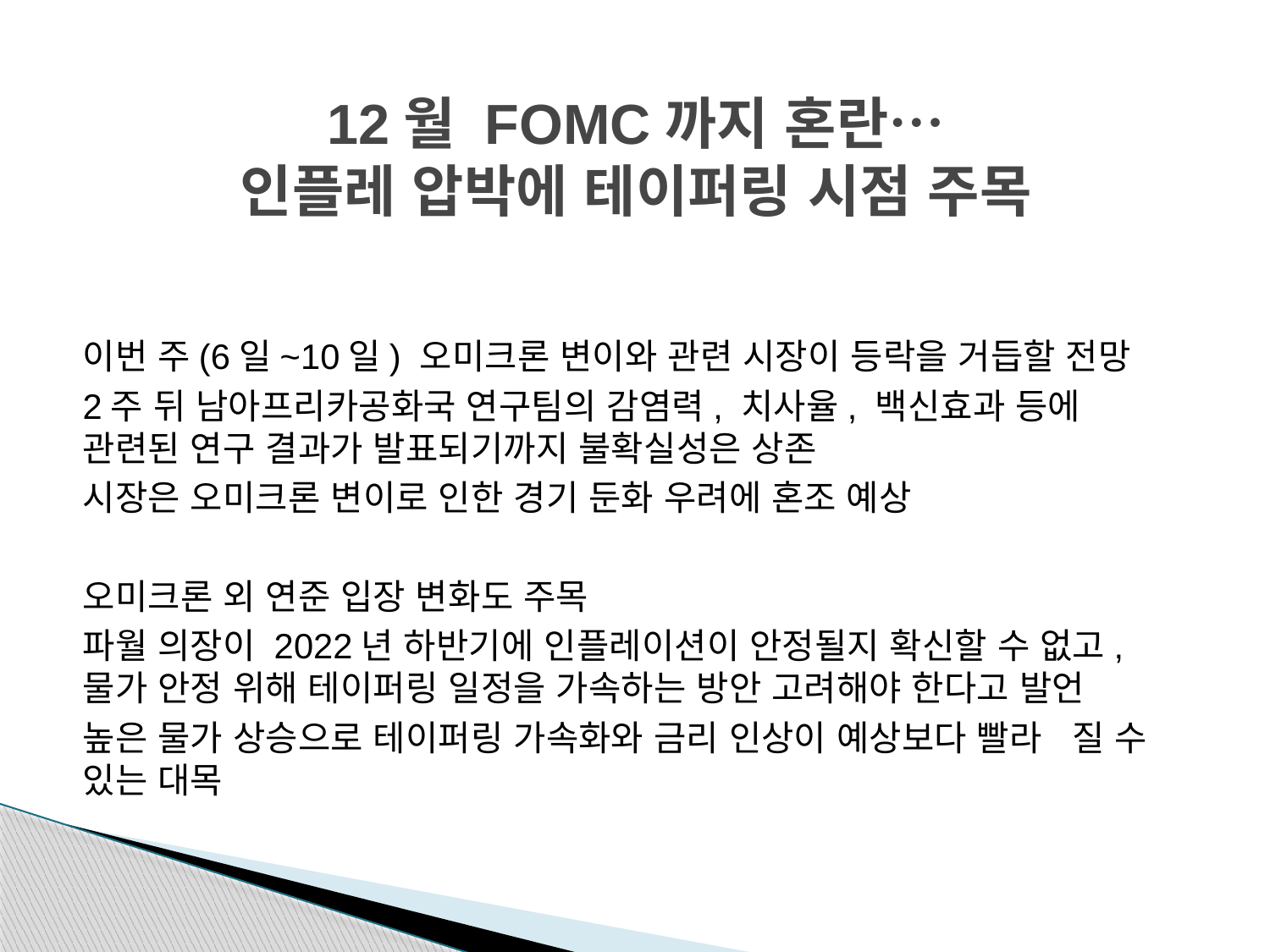

# 12월 FOMC까지 혼란… 인플레 압박에 테이퍼링 시점 주목
이번 주(6일~10일) 오미크론 변이와 관련 시장이 등락을 거듭할 전망
2주 뒤 남아프리카공화국 연구팀의 감염력, 치사율, 백신효과 등에   관련된 연구 결과가 발표되기까지 불확실성은 상존
시장은 오미크론 변이로 인한 경기 둔화 우려에 혼조 예상

오미크론 외 연준 입장 변화도 주목
파월 의장이 2022년 하반기에 인플레이션이 안정될지 확신할 수 없고, 물가 안정 위해 테이퍼링 일정을 가속하는 방안 고려해야 한다고 발언
높은 물가 상승으로 테이퍼링 가속화와 금리 인상이 예상보다 빨라   질 수 있는 대목